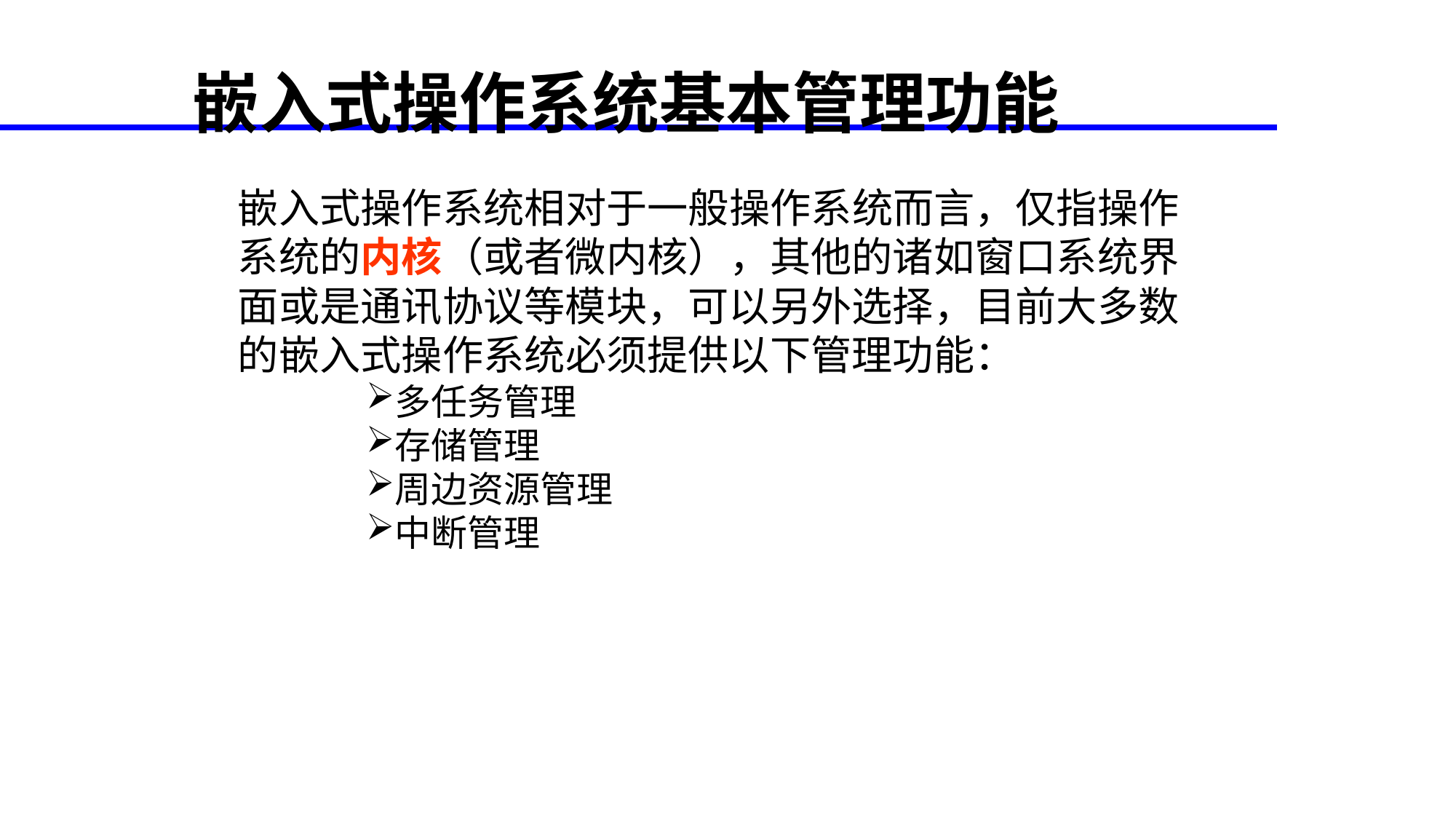

嵌入式操作系统基本管理功能
嵌入式操作系统相对于一般操作系统而言，仅指操作系统的内核（或者微内核），其他的诸如窗口系统界面或是通讯协议等模块，可以另外选择，目前大多数的嵌入式操作系统必须提供以下管理功能：
多任务管理
存储管理
周边资源管理
中断管理
30